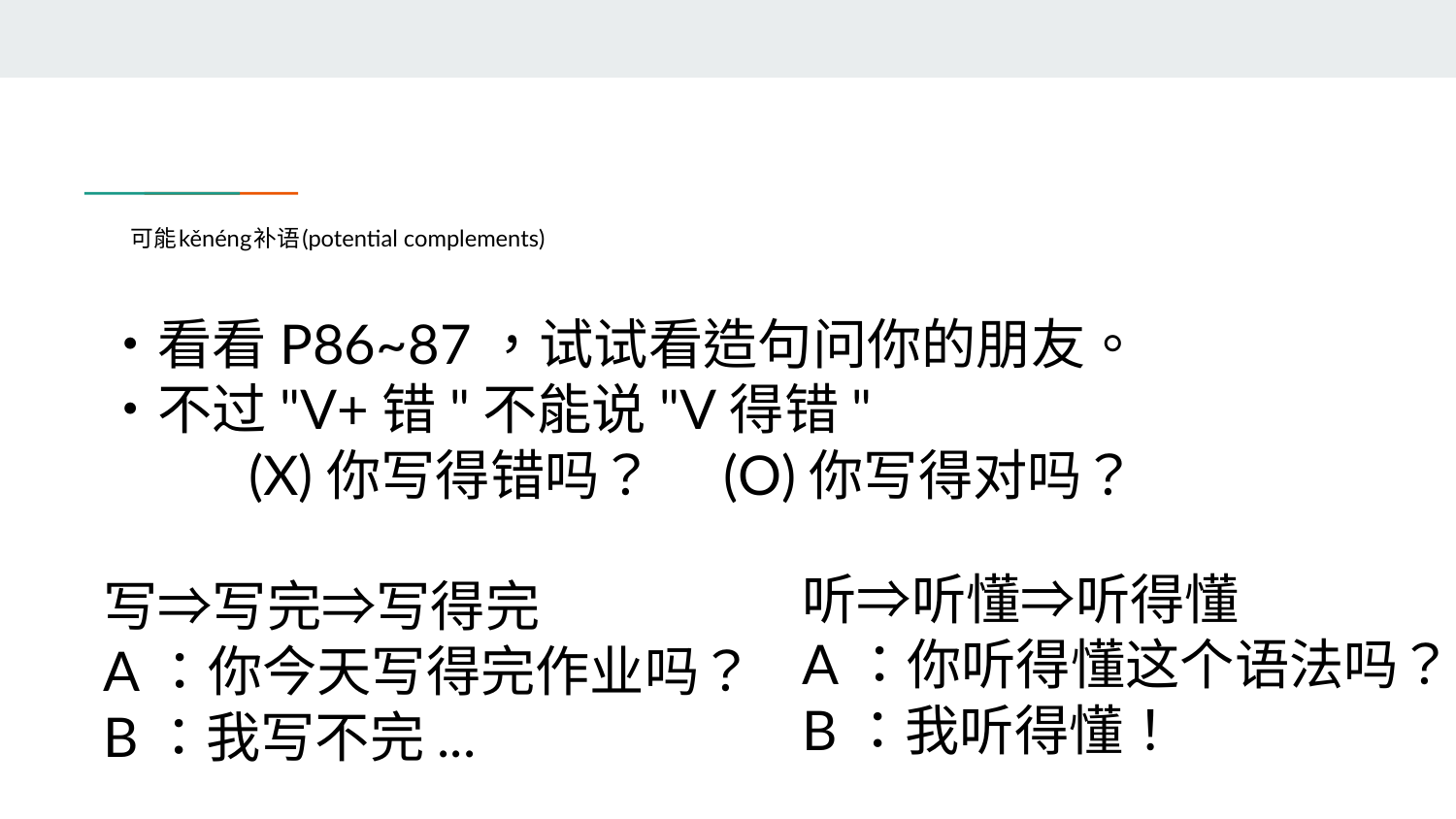

# 可能kěnéng补语(potential complements)
・看看P86~87，试试看造句问你的朋友。
・不过"V+错"不能说"V得错"
	(X)你写得错吗？    (O)你写得对吗？
写⇒写完⇒写得完
A：你今天写得完作业吗？
B：我写不完...

听⇒听懂⇒听得懂
A：你听得懂这个语法吗？
B：我听得懂！